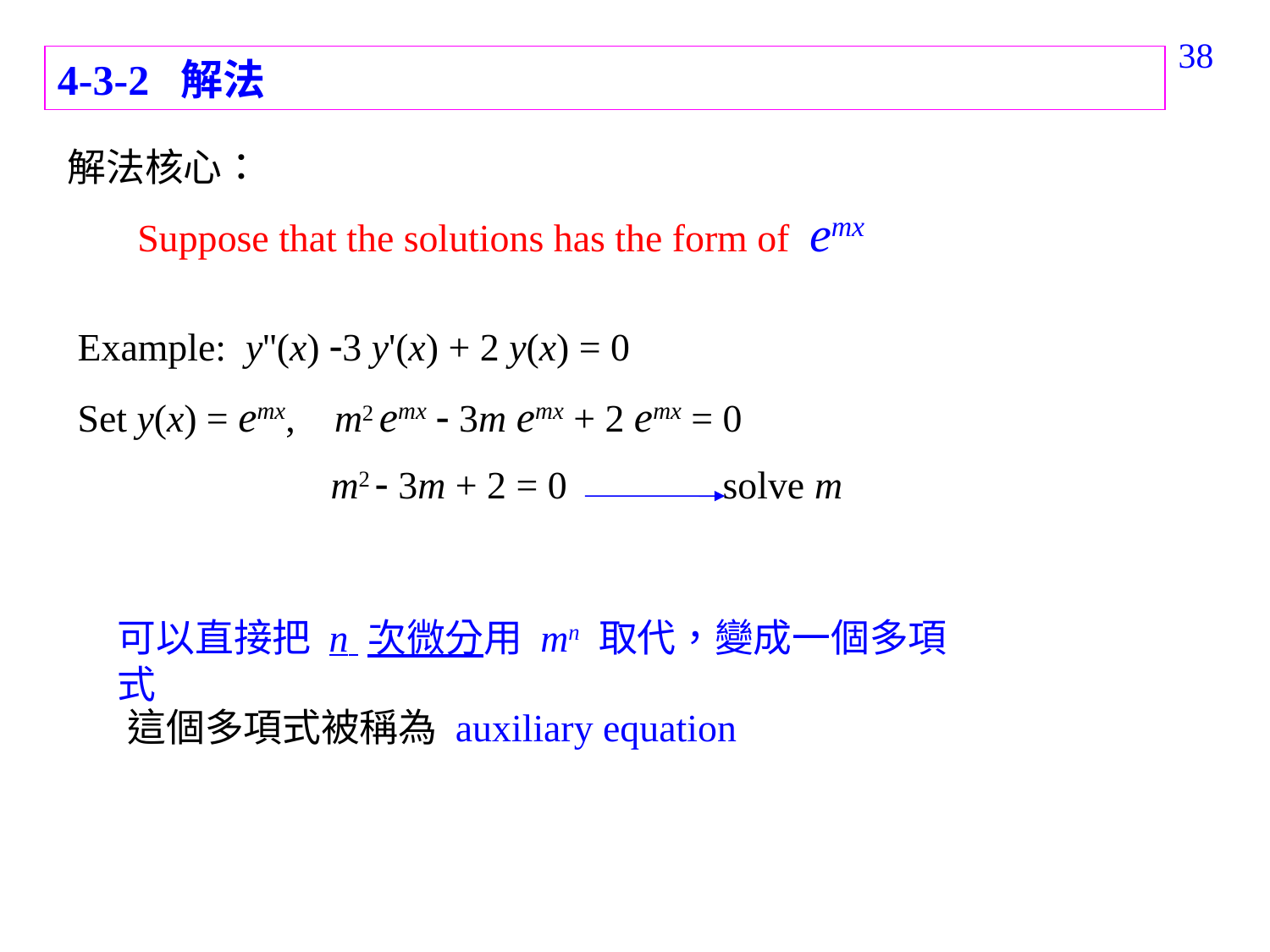

38
4-3-2  解法
解法核心：
Suppose that the solutions has the form of  emx
Example:  y''(x) −3 y'(x) + 2 y(x) = 0
Set y(x) = emx,    m2 emx − 3m emx + 2 emx = 0
                          m2 − 3m + 2 = 0                solve m

可以直接把 n 次微分用 mn 取代，變成一個多項式
這個多項式被稱為 auxiliary equation